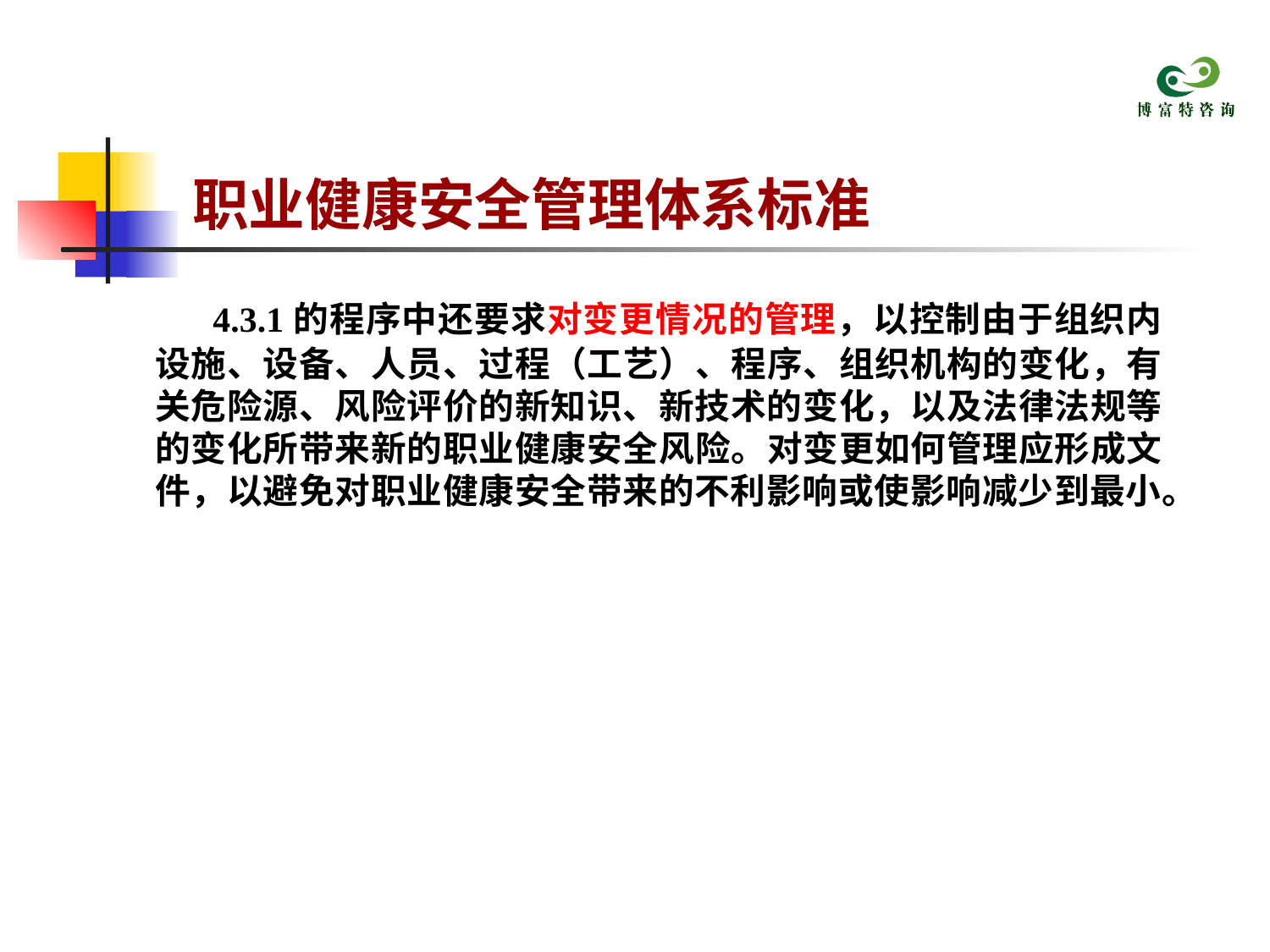

# 职业健康安全管理体系标准
        4.3.1的程序中还要求对变更情况的管理，以控制由于组织内设施、设备、人员、过程（工艺）、程序、组织机构的变化，有关危险源、风险评价的新知识、新技术的变化，以及法律法规等的变化所带来新的职业健康安全风险。对变更如何管理应形成文件，以避免对职业健康安全带来的不利影响或使影响减少到最小。

72